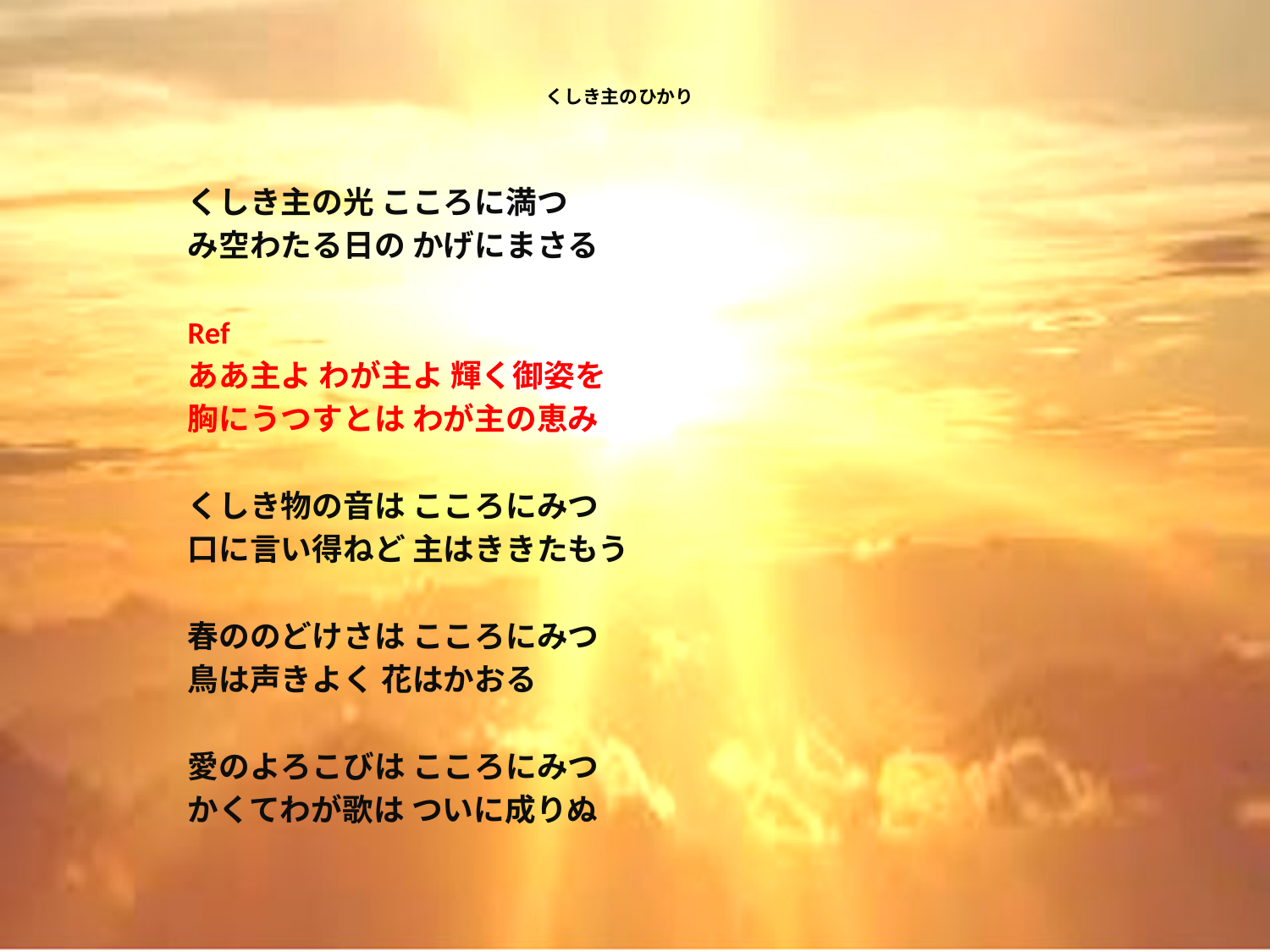

# くしき主のひかり
くしき主の光 こころに満つ
み空わたる日の かげにまさる

Ref
ああ主よ わが主よ 輝く御姿を
胸にうつすとは わが主の恵み

くしき物の音は こころにみつ
口に言い得ねど 主はききたもう

春ののどけさは こころにみつ
鳥は声きよく 花はかおる

愛のよろこびは こころにみつ
かくてわが歌は ついに成りぬ